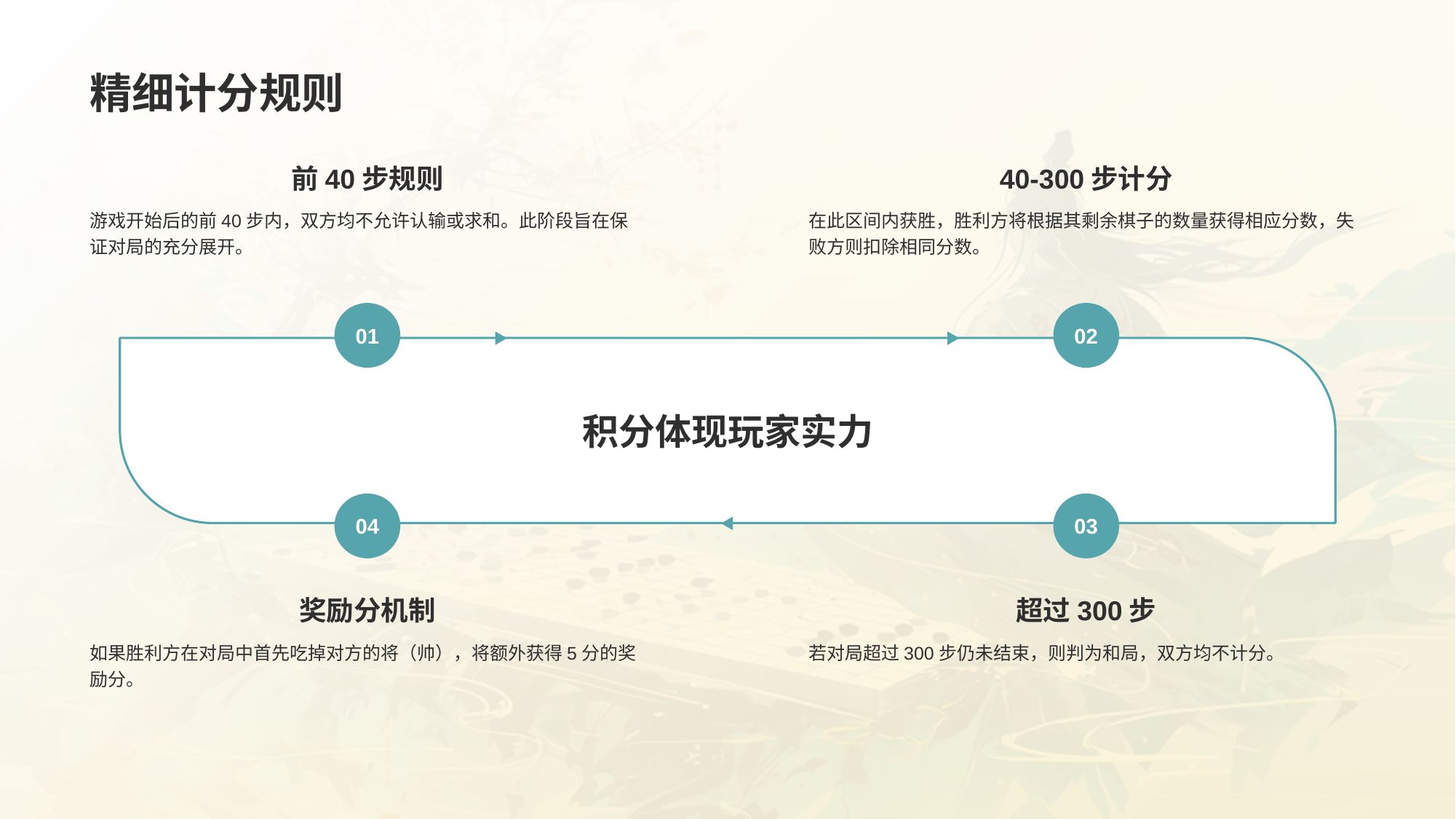

精细计分规则
前40步规则
游戏开始后的前40步内，双方均不允许认输或求和。此阶段旨在保证对局的充分展开。
01
40-300步计分
在此区间内获胜，胜利方将根据其剩余棋子的数量获得相应分数，失败方则扣除相同分数。
02

积分体现玩家实力
04
奖励分机制
如果胜利方在对局中首先吃掉对方的将（帅），将额外获得5分的奖励分。
03
超过300步
若对局超过300步仍未结束，则判为和局，双方均不计分。